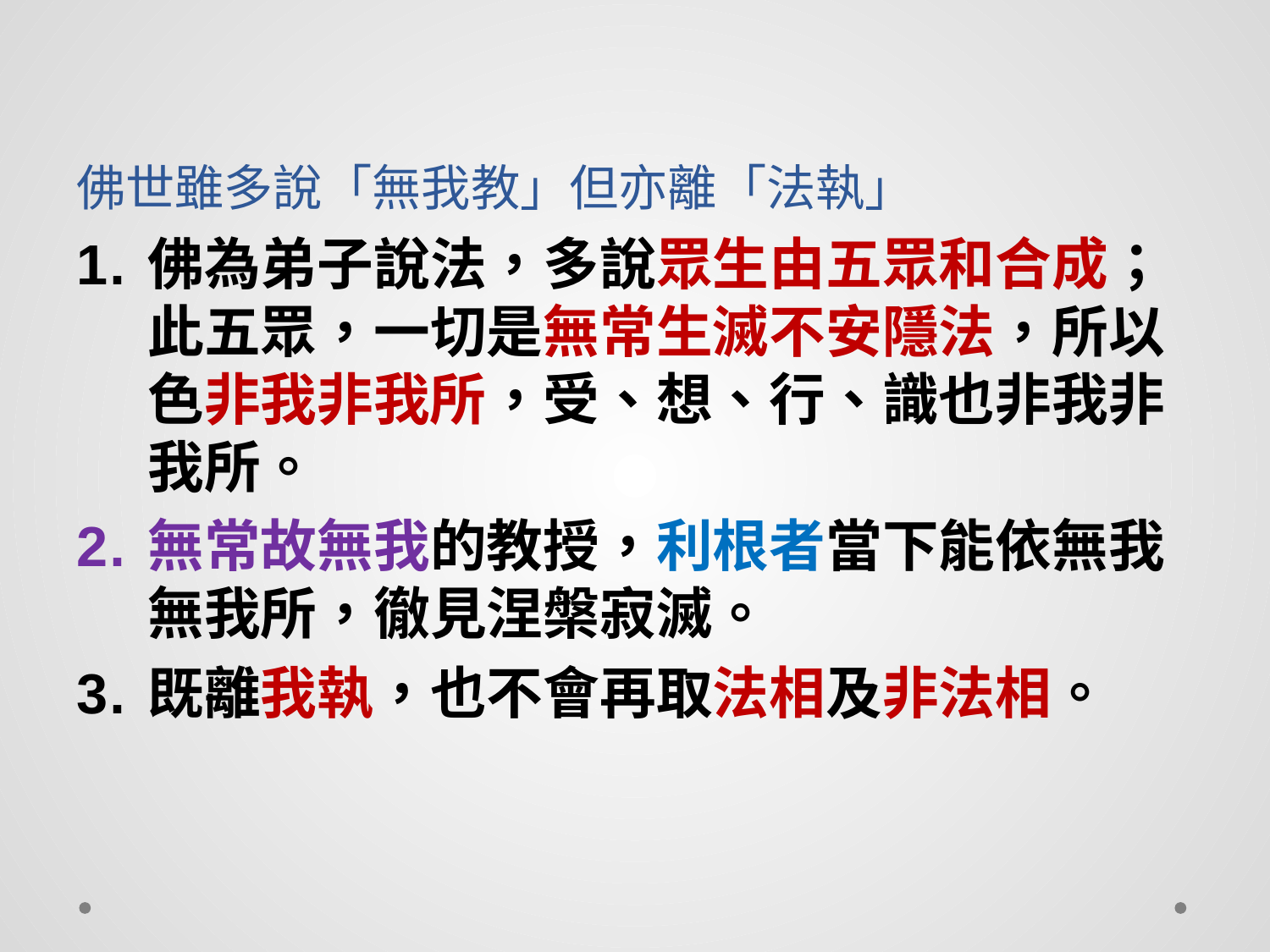

# 佛世雖多說「無我教」但亦離「法執」
佛為弟子說法，多說眾生由五眾和合成；此五眾，一切是無常生滅不安隱法，所以色非我非我所，受、想、行、識也非我非我所。
無常故無我的教授，利根者當下能依無我無我所，徹見涅槃寂滅。
既離我執，也不會再取法相及非法相。